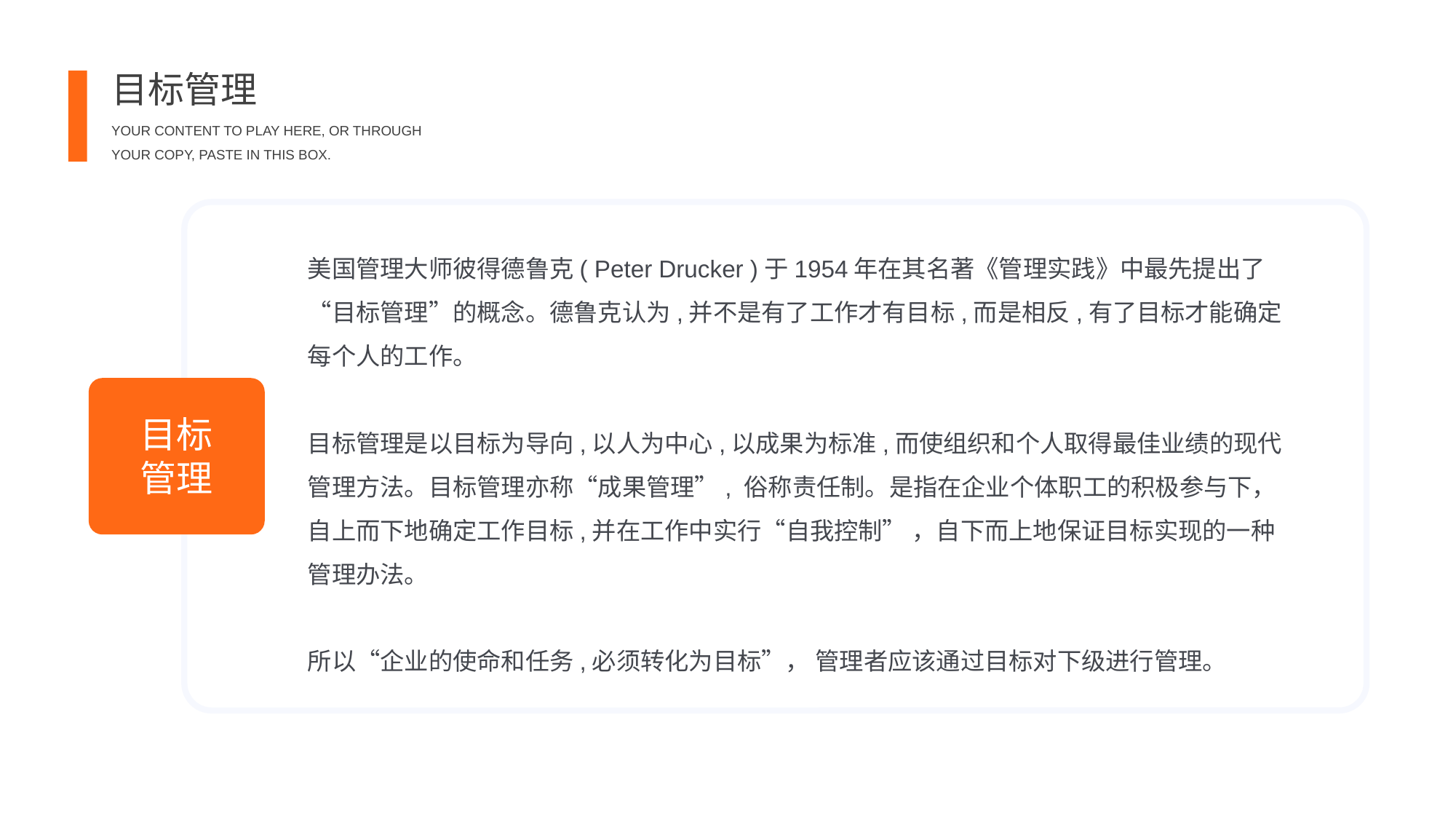

目标管理
YOUR CONTENT TO PLAY HERE, OR THROUGH YOUR COPY, PASTE IN THIS BOX.

美国管理大师彼得德鲁克( Peter Drucker )于1954年在其名著《管理实践》中最先提出了“目标管理”的概念。德鲁克认为,并不是有了工作才有目标,而是相反,有了目标才能确定每个人的工作。

目标管理是以目标为导向,以人为中心,以成果为标准,而使组织和个人取得最佳业绩的现代管理方法。目标管理亦称“成果管理”, 俗称责任制。是指在企业个体职工的积极参与下，自上而下地确定工作目标,并在工作中实行“自我控制” ，自下而上地保证目标实现的一种管理办法。

所以“企业的使命和任务,必须转化为目标”， 管理者应该通过目标对下级进行管理。

目标
管理
PPT下载 http://www.1ppt.com/xiazai/